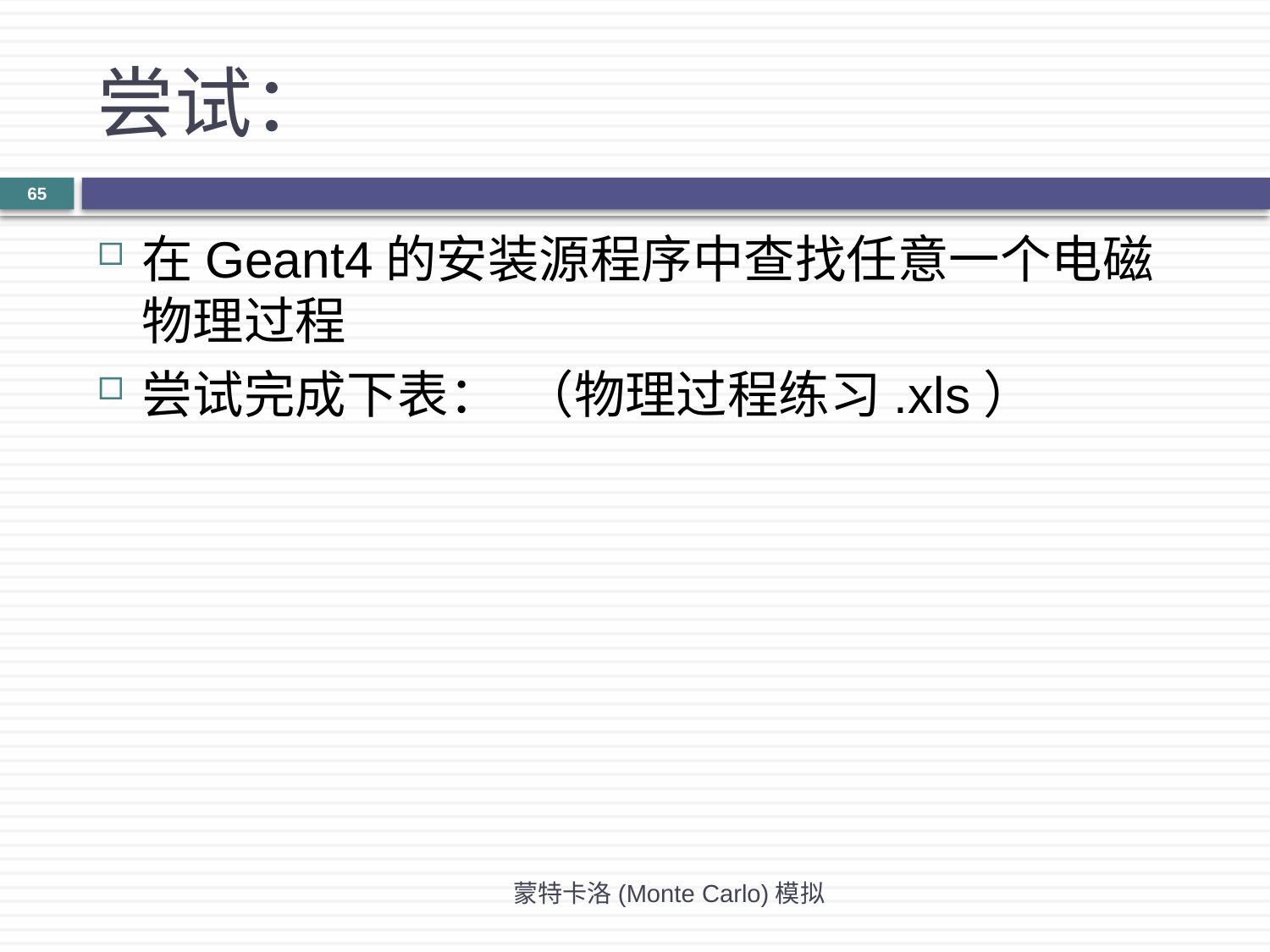

# 尝试：
65
在Geant4的安装源程序中查找任意一个电磁物理过程
尝试完成下表：  （物理过程练习.xls）
蒙特卡洛(Monte Carlo)模拟